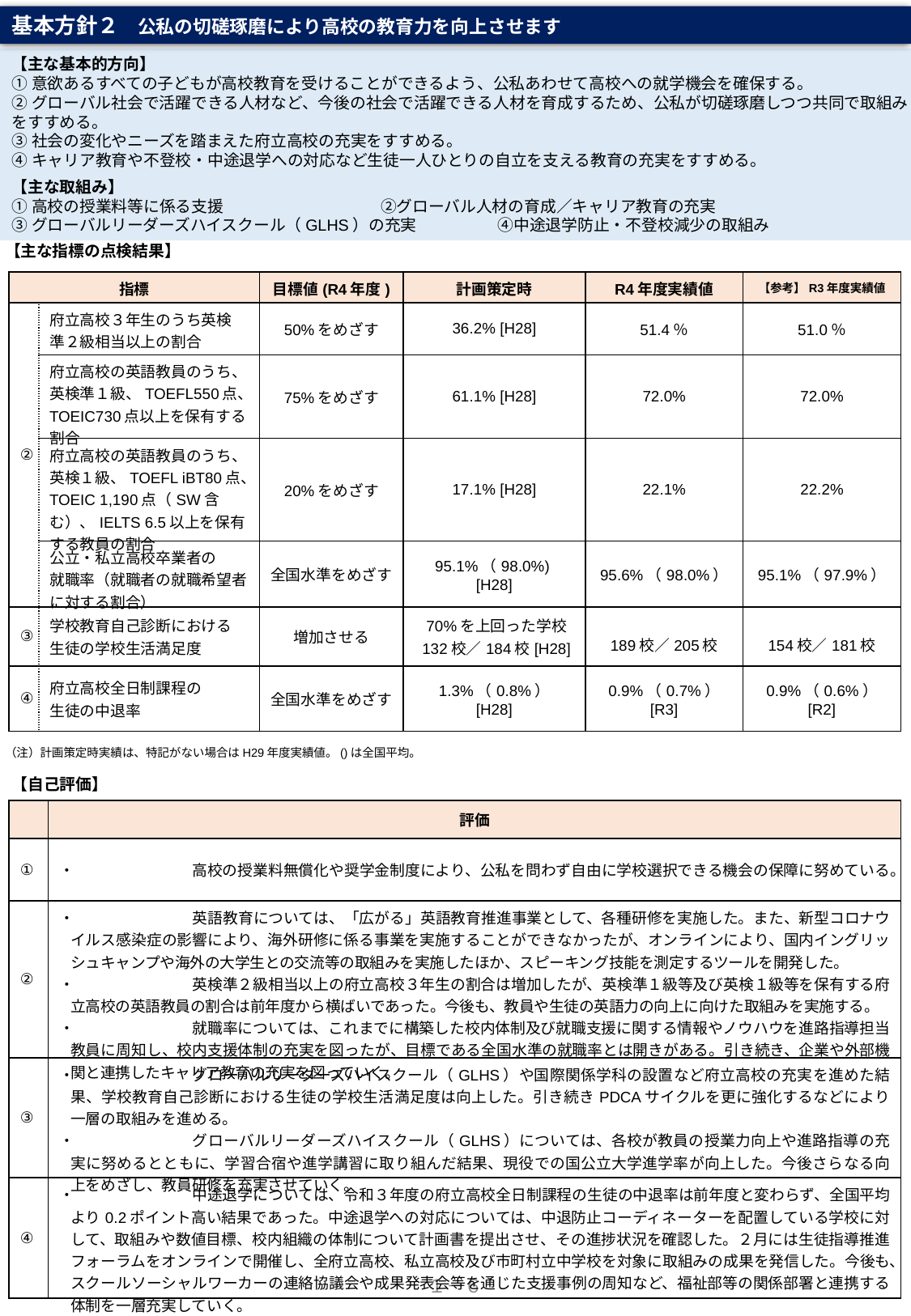

基本方針２　公私の切磋琢磨により高校の教育力を向上させます
【主な基本的方向】
①意欲あるすべての子どもが高校教育を受けることができるよう、公私あわせて高校への就学機会を確保する。
②グローバル社会で活躍できる人材など、今後の社会で活躍できる人材を育成するため、公私が切磋琢磨しつつ共同で取組みをすすめる。
③社会の変化やニーズを踏まえた府立高校の充実をすすめる。
④キャリア教育や不登校・中途退学への対応など生徒一人ひとりの自立を支える教育の充実をすすめる。

【主な取組み】
①高校の授業料等に係る支援	②グローバル人材の育成／キャリア教育の充実
③グローバルリーダーズハイスクール（GLHS）の充実	④中途退学防止・不登校減少の取組み
【主な指標の点検結果】
| 指標 |  | 目標値(R4年度) | 計画策定時 | R4年度実績値 | 【参考】R3年度実績値 |
| --- | --- | --- | --- | --- | --- |
| ② | 府立高校３年生のうち英検 準２級相当以上の割合 | 50%をめざす | 36.2% [H28] | 51.4％ | 51.0％ |
|  | 府立高校の英語教員のうち、 英検準１級、TOEFL550点、TOEIC730点以上を保有する割合 | 75%をめざす | 61.1% [H28] | 72.0% | 72.0% |
|  | 府立高校の英語教員のうち、英検１級、TOEFL iBT80点、TOEIC 1,190点（SW含む）、IELTS 6.5以上を保有する教員の割合 | 20%をめざす | 17.1% [H28] | 22.1% | 22.2% |
|  | 公立・私立高校卒業者の 就職率（就職者の就職希望者に対する割合） | 全国水準をめざす | 95.1%（98.0%) [H28] | 95.6%（98.0%） | 95.1%（97.9%） |
| ③ | 学校教育自己診断における 生徒の学校生活満足度 | 増加させる | 70%を上回った学校 132校／184校[H28] | 189校／205校 | 154校／181校 |
| ④ | 府立高校全日制課程の 生徒の中退率 | 全国水準をめざす | 1.3%（0.8%） [H28] | 0.9%（0.7%） [R3] | 0.9%（0.6%） [R2] |
（注）計画策定時実績は、特記がない場合はH29年度実績値。()は全国平均。
【自己評価】
|  | 評価 |
| --- | --- |
| ① | ・ 高校の授業料無償化や奨学金制度により、公私を問わず自由に学校選択できる機会の保障に努めている。 |
| ② | ・ 英語教育については、「広がる」英語教育推進事業として、各種研修を実施した。また、新型コロナウイルス感染症の影響により、海外研修に係る事業を実施することができなかったが、オンラインにより、国内イングリッシュキャンプや海外の大学生との交流等の取組みを実施したほか、スピーキング技能を測定するツールを開発した。 ・ 英検準２級相当以上の府立高校３年生の割合は増加したが、英検準１級等及び英検１級等を保有する府立高校の英語教員の割合は前年度から横ばいであった。今後も、教員や生徒の英語力の向上に向けた取組みを実施する。 ・ 就職率については、これまでに構築した校内体制及び就職支援に関する情報やノウハウを進路指導担当教員に周知し、校内支援体制の充実を図ったが、目標である全国水準の就職率とは開きがある。引き続き、企業や外部機関と連携したキャリア教育の充実を図っていく。 |
| ③ | ・ グローバルリーダーズハイスクール（GLHS）や国際関係学科の設置など府立高校の充実を進めた結果、学校教育自己診断における生徒の学校生活満足度は向上した。引き続きPDCAサイクルを更に強化するなどにより一層の取組みを進める。 ・ グローバルリーダーズハイスクール（GLHS）については、各校が教員の授業力向上や進路指導の充実に努めるとともに、学習合宿や進学講習に取り組んだ結果、現役での国公立大学進学率が向上した。今後さらなる向上をめざし、教員研修を充実させていく。 |
| ④ | ・ 中途退学については、令和３年度の府立高校全日制課程の生徒の中退率は前年度と変わらず、全国平均より0.2ポイント高い結果であった。中途退学への対応については、中退防止コーディネーターを配置している学校に対して、取組みや数値目標、校内組織の体制について計画書を提出させ、その進捗状況を確認した。２月には生徒指導推進フォーラムをオンラインで開催し、全府立高校、私立高校及び市町村立中学校を対象に取組みの成果を発信した。今後も、スクールソーシャルワーカーの連絡協議会や成果発表会等を通じた支援事例の周知など、福祉部等の関係部署と連携する体制を一層充実していく。 |
１－６